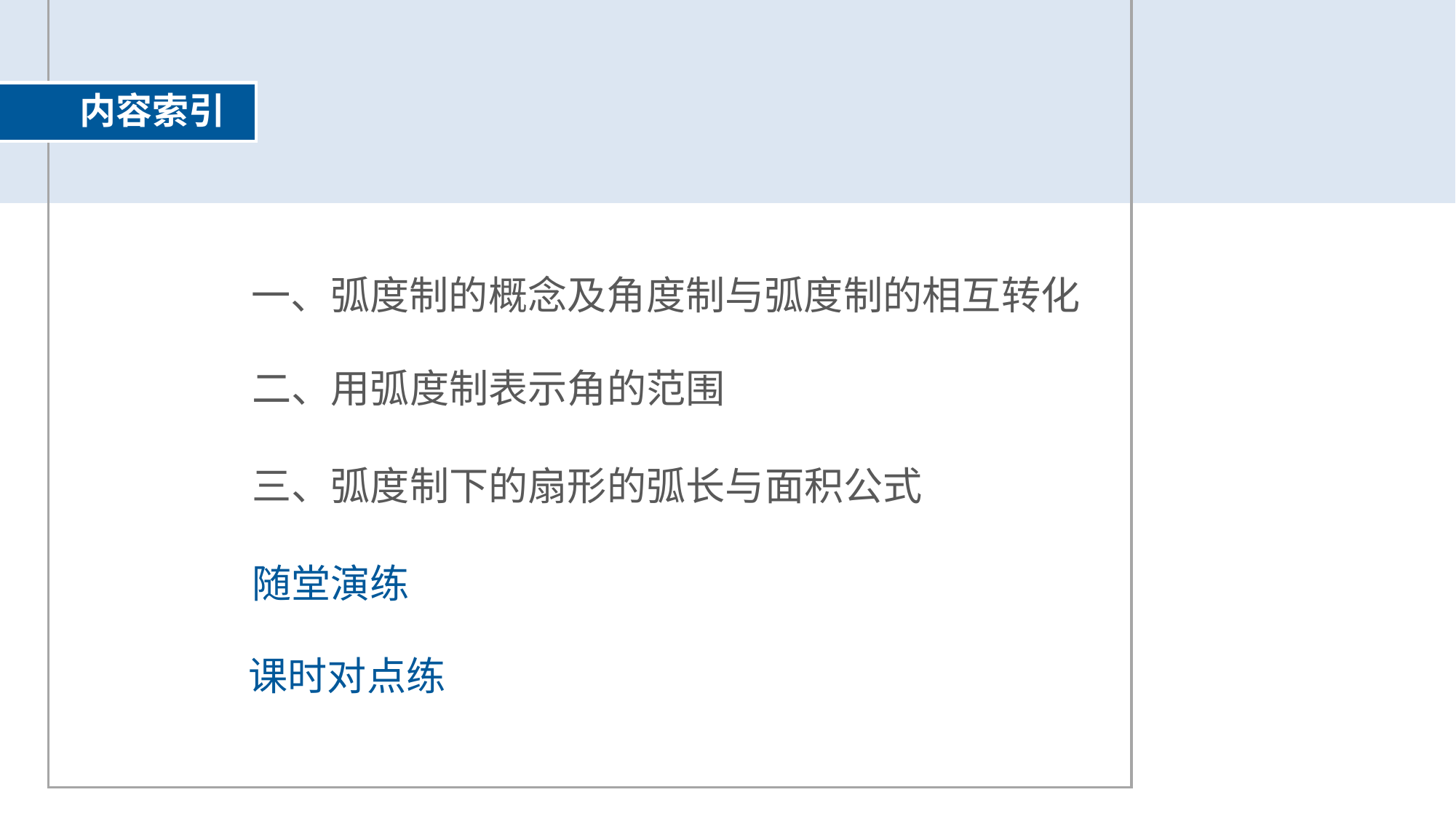

内容索引

一、弧度制的概念及角度制与弧度制的相互转化
二、用弧度制表示角的范围
三、弧度制下的扇形的弧长与面积公式
随堂演练
课时对点练